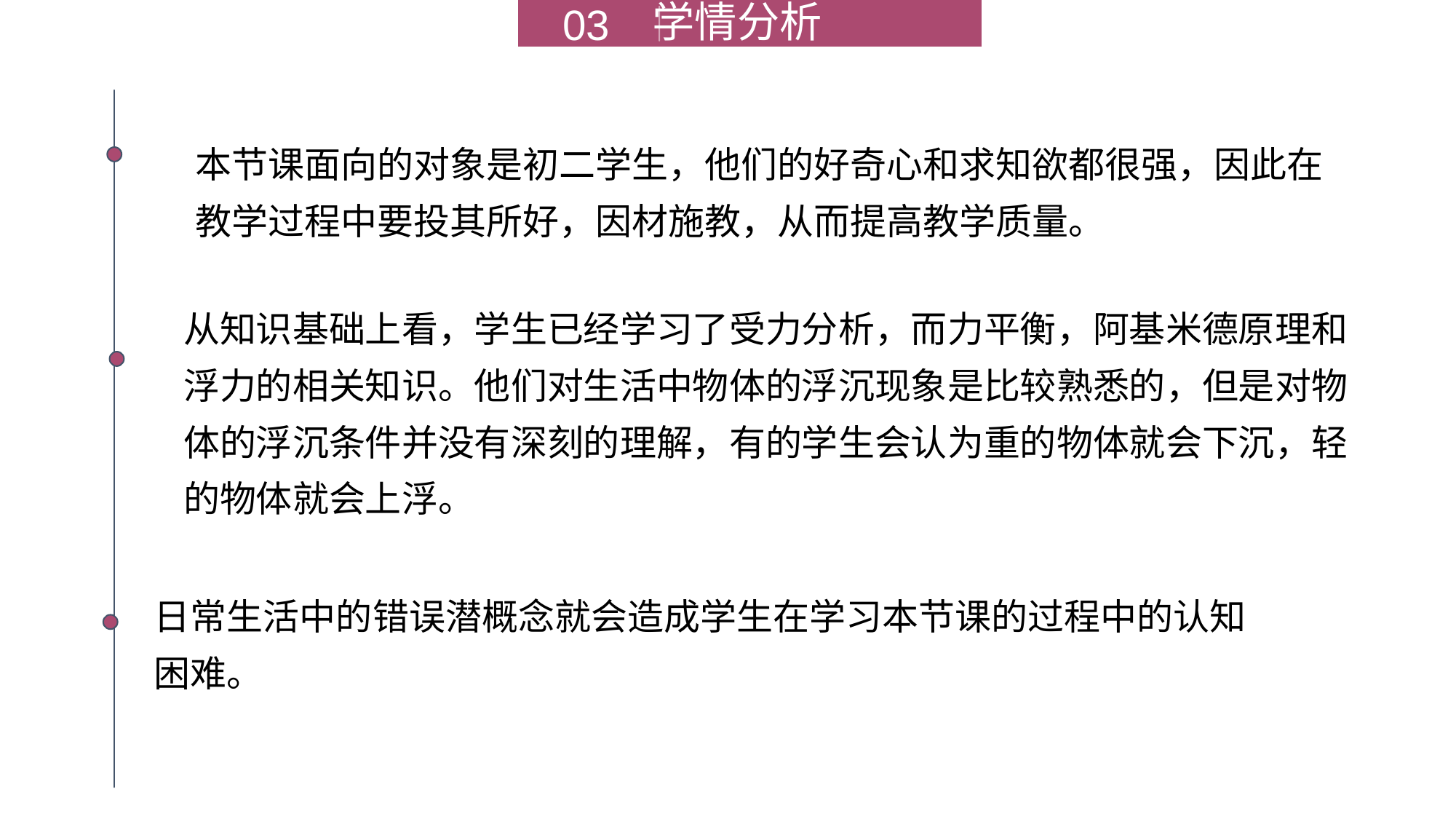

学情分析
03
本节课面向的对象是初二学生，他们的好奇心和求知欲都很强，因此在教学过程中要投其所好，因材施教，从而提高教学质量。

从知识基础上看，学生已经学习了受力分析，而力平衡，阿基米德原理和浮力的相关知识。他们对生活中物体的浮沉现象是比较熟悉的，但是对物体的浮沉条件并没有深刻的理解，有的学生会认为重的物体就会下沉，轻的物体就会上浮。

日常生活中的错误潜概念就会造成学生在学习本节课的过程中的认知困难。